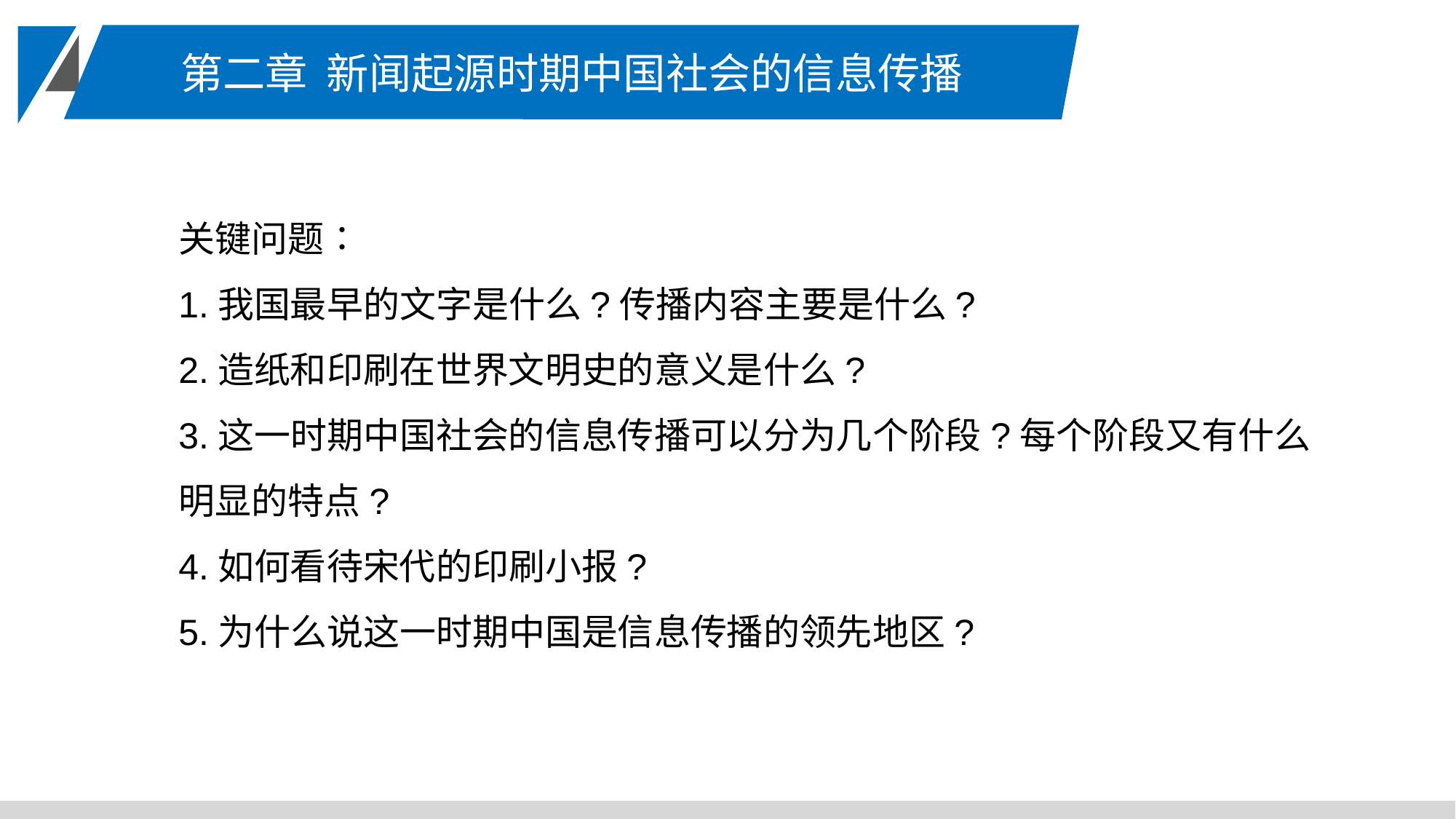

第二章  新闻起源时期中国社会的信息传播
关键问题∶
1.我国最早的文字是什么?传播内容主要是什么?
2.造纸和印刷在世界文明史的意义是什么?
3.这一时期中国社会的信息传播可以分为几个阶段?每个阶段又有什么
明显的特点?
4.如何看待宋代的印刷小报?
5.为什么说这一时期中国是信息传播的领先地区?